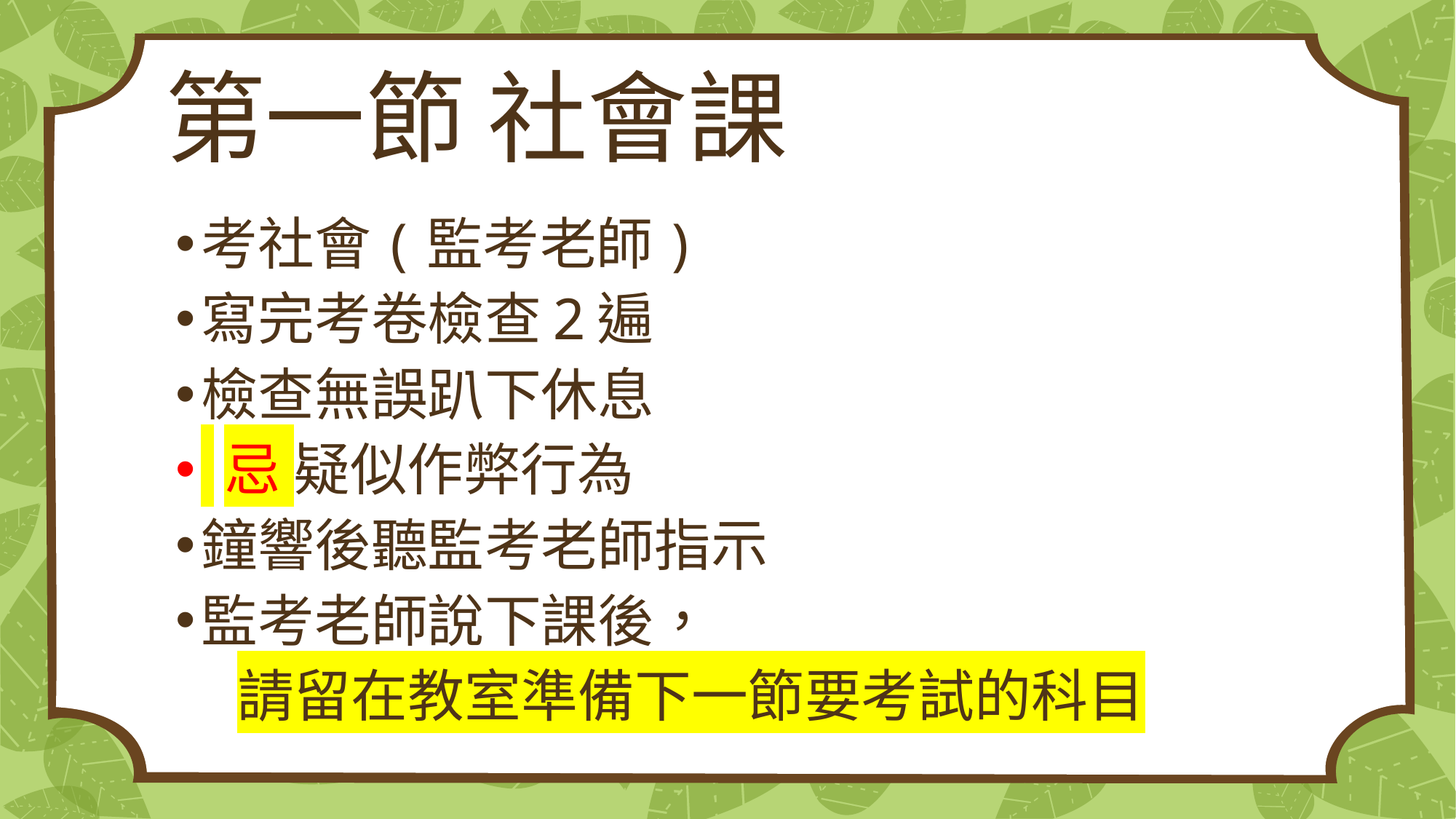

# 第一節 社會課
考社會(監考老師)
寫完考卷檢查2遍
檢查無誤趴下休息
 忌 疑似作弊行為
鐘響後聽監考老師指示
監考老師說下課後，
    請留在教室準備下一節要考試的科目